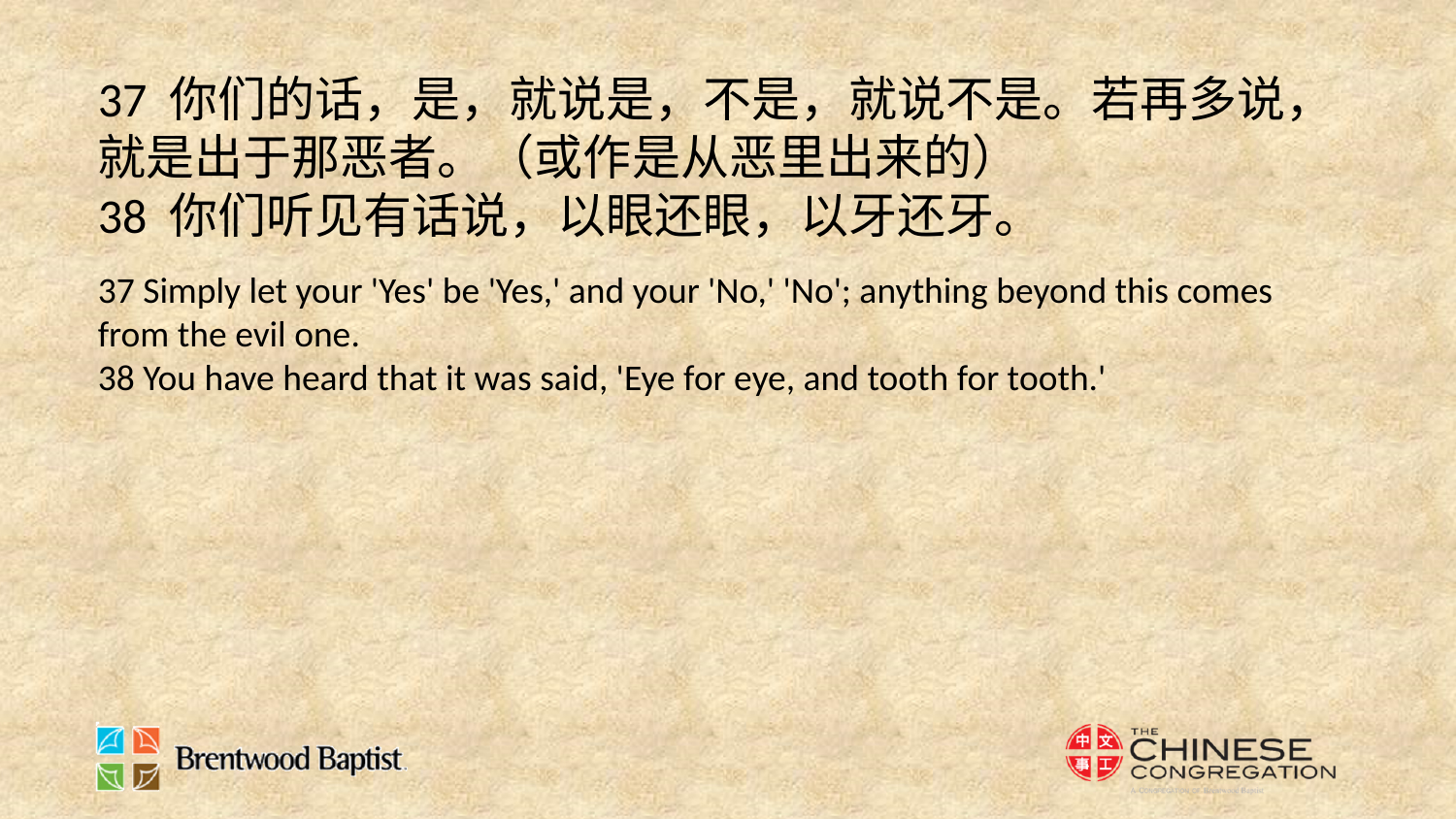

37 你们的话，是，就说是，不是，就说不是。若再多说，就是出于那恶者。（或作是从恶里出来的）
38 你们听见有话说，以眼还眼，以牙还牙。

37 Simply let your 'Yes' be 'Yes,' and your 'No,' 'No'; anything beyond this comes from the evil one.
38 You have heard that it was said, 'Eye for eye, and tooth for tooth.'